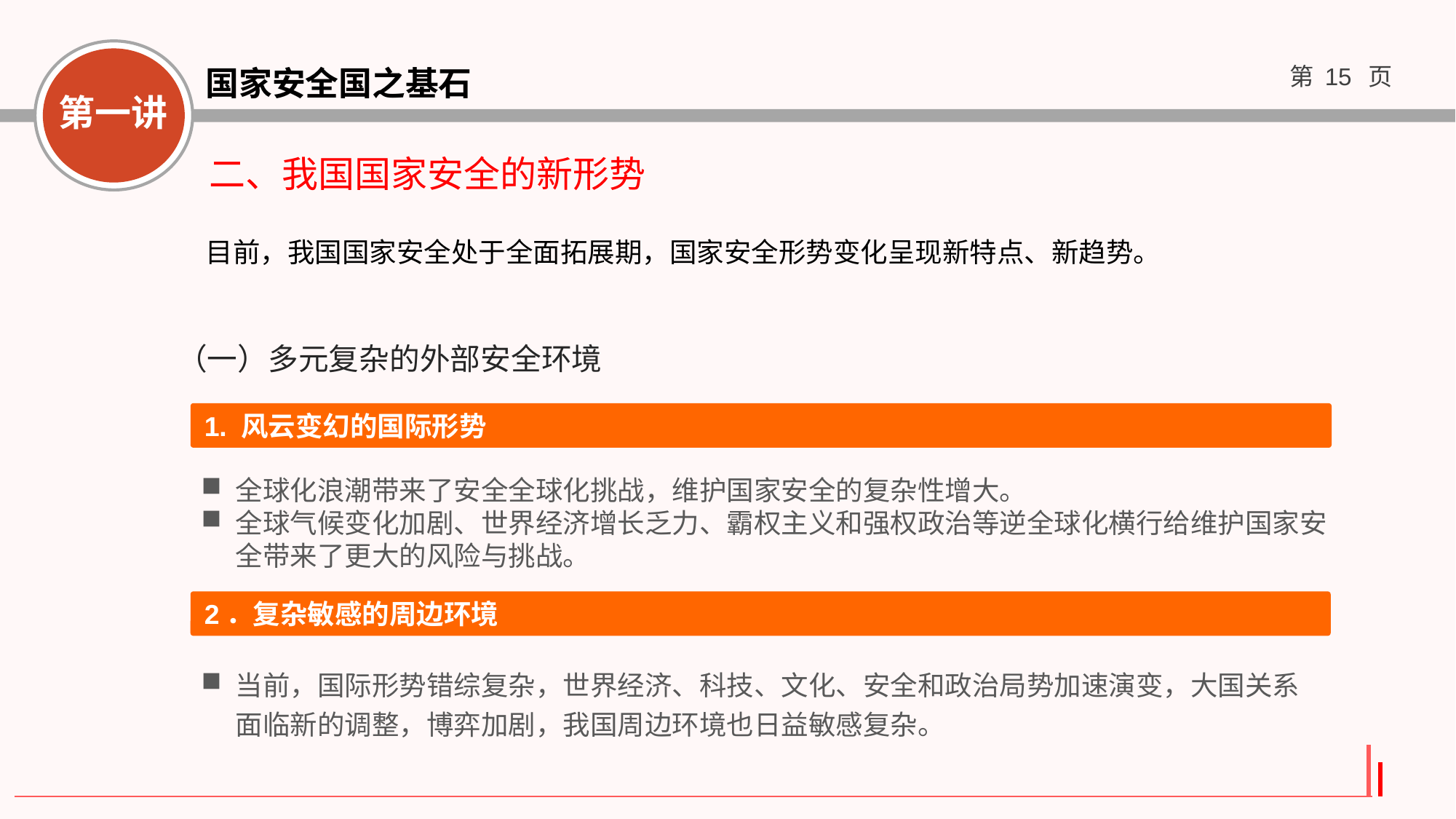

二、我国国家安全的新形势
目前，我国国家安全处于全面拓展期，国家安全形势变化呈现新特点、新趋势。
（一）多元复杂的外部安全环境

1. 风云变幻的国际形势
全球化浪潮带来了安全全球化挑战，维护国家安全的复杂性增大。
全球气候变化加剧、世界经济增长乏力、霸权主义和强权政治等逆全球化横行给维护国家安全带来了更大的风险与挑战。

2．复杂敏感的周边环境
当前，国际形势错综复杂，世界经济、科技、文化、安全和政治局势加速演变，大国关系面临新的调整，博弈加剧，我国周边环境也日益敏感复杂。